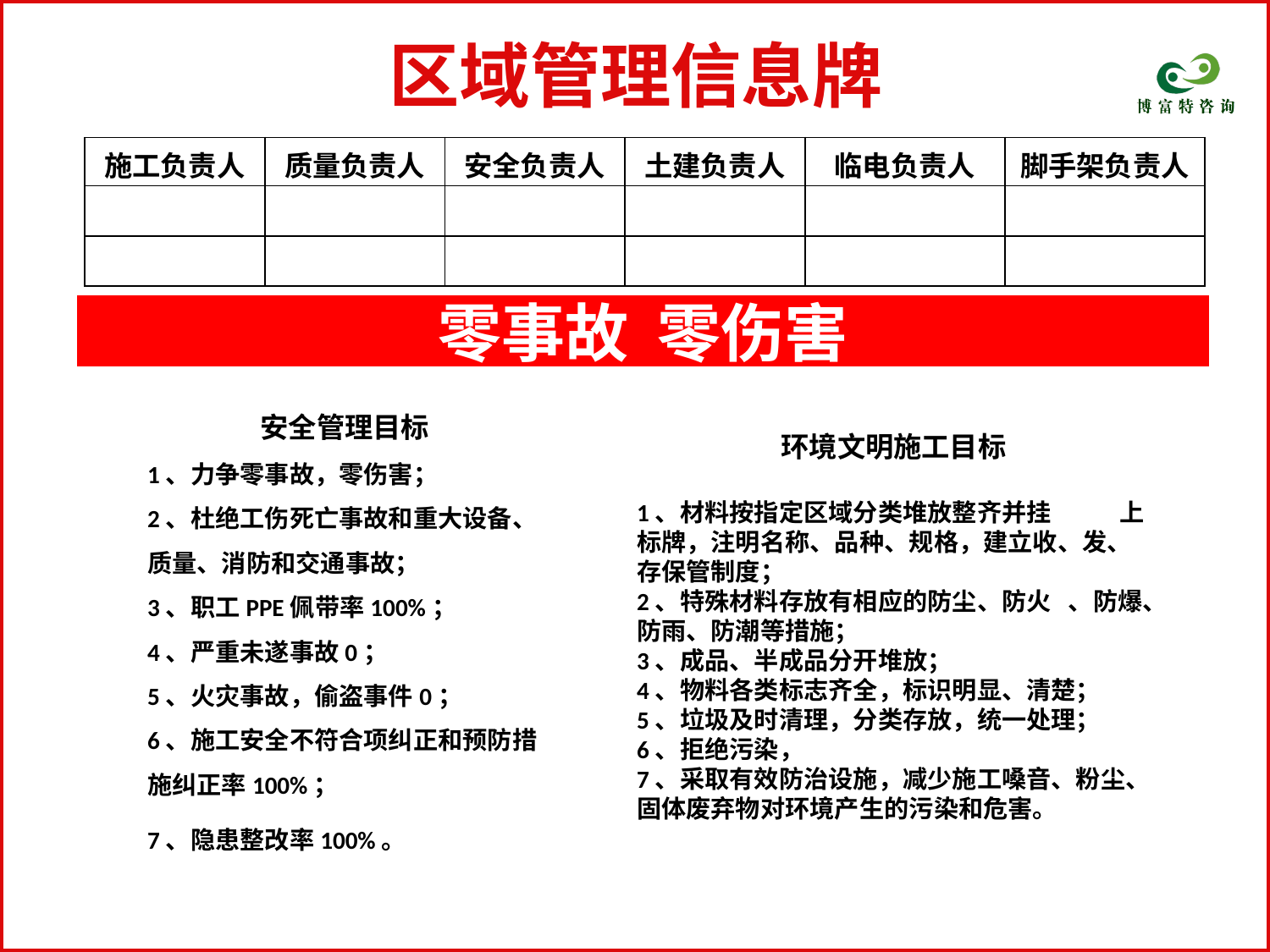

|  |
| --- |
区域管理信息牌
| 施工负责人 | 质量负责人 | 安全负责人 | 土建负责人 | 临电负责人 | 脚手架负责人 |
| --- | --- | --- | --- | --- | --- |
|  |  |  |  |  |  |
|  |  |  |  |  |  |
零事故  零伤害
安全管理目标
1、力争零事故，零伤害；
2、杜绝工伤死亡事故和重大设备、质量、消防和交通事故；
3、职工PPE佩带率100%；
4、严重未遂事故0；
5、火灾事故，偷盗事件0；
6、施工安全不符合项纠正和预防措施纠正率100%；
7、隐患整改率100%。
环境文明施工目标

1、材料按指定区域分类堆放整齐并挂            上标牌，注明名称、品种、规格，建立收、发、存保管制度；
2、特殊材料存放有相应的防尘、防火   、防爆、防雨、防潮等措施；
3、成品、半成品分开堆放；
4、物料各类标志齐全，标识明显、清楚；
5、垃圾及时清理，分类存放，统一处理；
6、拒绝污染，
7、采取有效防治设施，减少施工嗓音、粉尘、固体废弃物对环境产生的污染和危害。